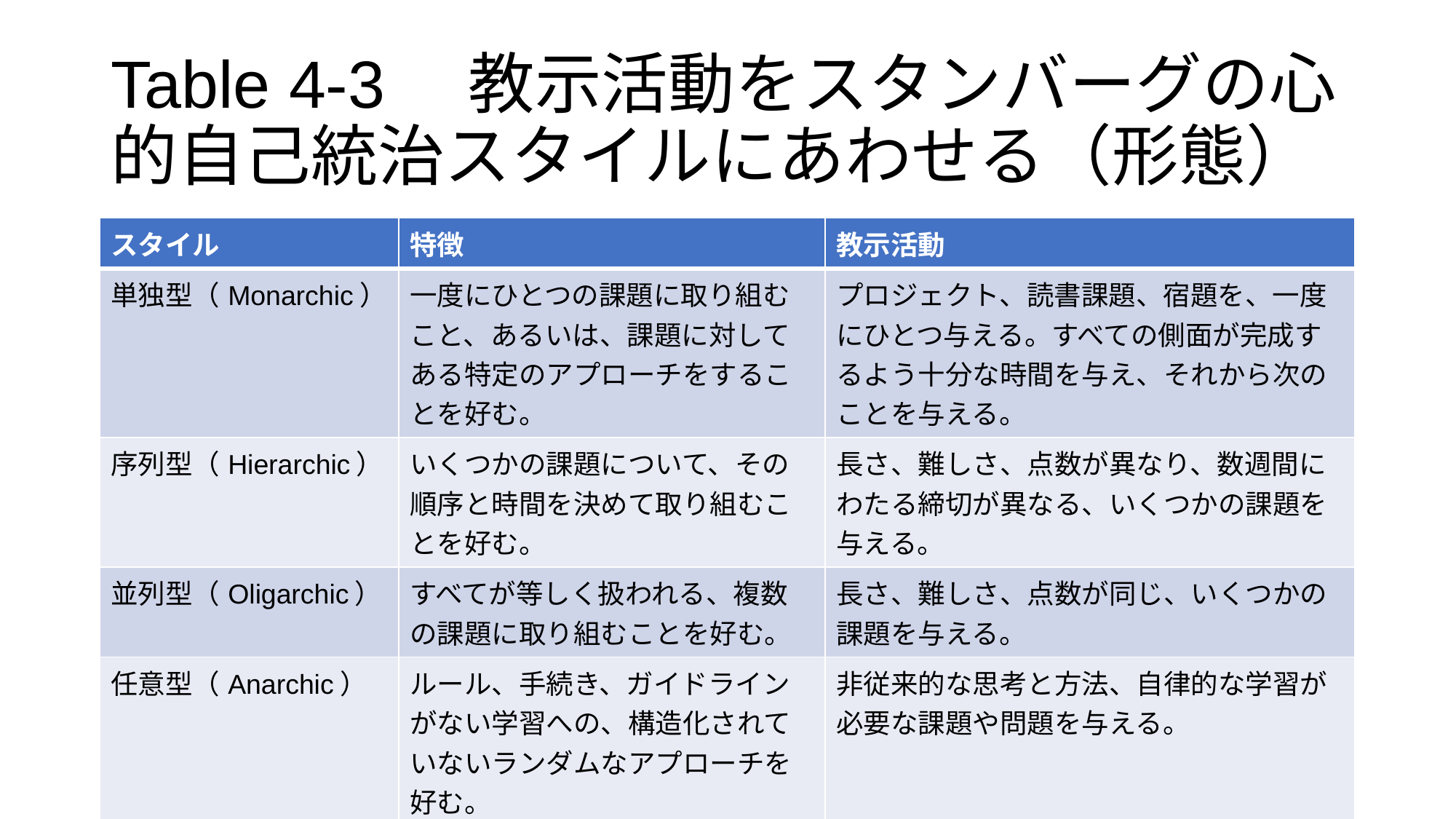

# Table 4-3　教示活動をスタンバーグの心的自己統治スタイルにあわせる（形態）
| スタイル | 特徴 | 教示活動 |
| --- | --- | --- |
| 単独型（Monarchic） | 一度にひとつの課題に取り組むこと、あるいは、課題に対してある特定のアプローチをすることを好む。 | プロジェクト、読書課題、宿題を、一度にひとつ与える。すべての側面が完成するよう十分な時間を与え、それから次のことを与える。 |
| 序列型（Hierarchic） | いくつかの課題について、その順序と時間を決めて取り組むことを好む。 | 長さ、難しさ、点数が異なり、数週間にわたる締切が異なる、いくつかの課題を与える。 |
| 並列型（Oligarchic） | すべてが等しく扱われる、複数の課題に取り組むことを好む。 | 長さ、難しさ、点数が同じ、いくつかの課題を与える。 |
| 任意型（Anarchic） | ルール、手続き、ガイドラインがない学習への、構造化されていないランダムなアプローチを好む。 | 非従来的な思考と方法、自律的な学習が必要な課題や問題を与える。 |